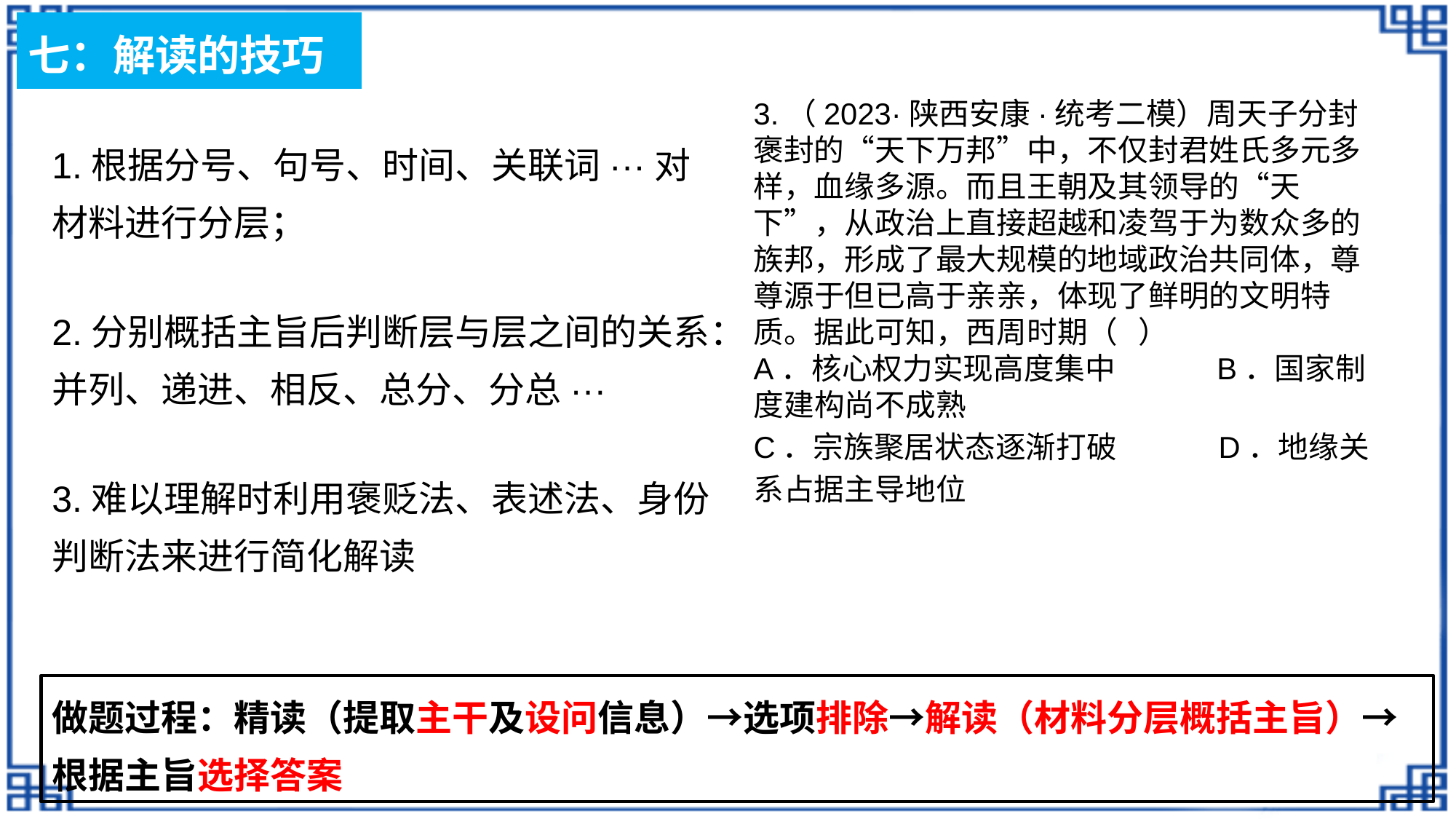

七：解读的技巧
3.（2023·陕西安康·统考二模）周天子分封褒封的“天下万邦”中，不仅封君姓氏多元多样，血缘多源。而且王朝及其领导的“天下”，从政治上直接超越和凌驾于为数众多的族邦，形成了最大规模的地域政治共同体，尊尊源于但已高于亲亲，体现了鲜明的文明特质。据此可知，西周时期（   ）A．核心权力实现高度集中              B．国家制度建构尚不成熟C．宗族聚居状态逐渐打破              D．地缘关系占据主导地位
1.根据分号、句号、时间、关联词···对材料进行分层；
2.分别概括主旨后判断层与层之间的关系：并列、递进、相反、总分、分总···
3.难以理解时利用褒贬法、表述法、身份判断法来进行简化解读
做题过程：精读（提取主干及设问信息）→选项排除→解读（材料分层概括主旨）→根据主旨选择答案